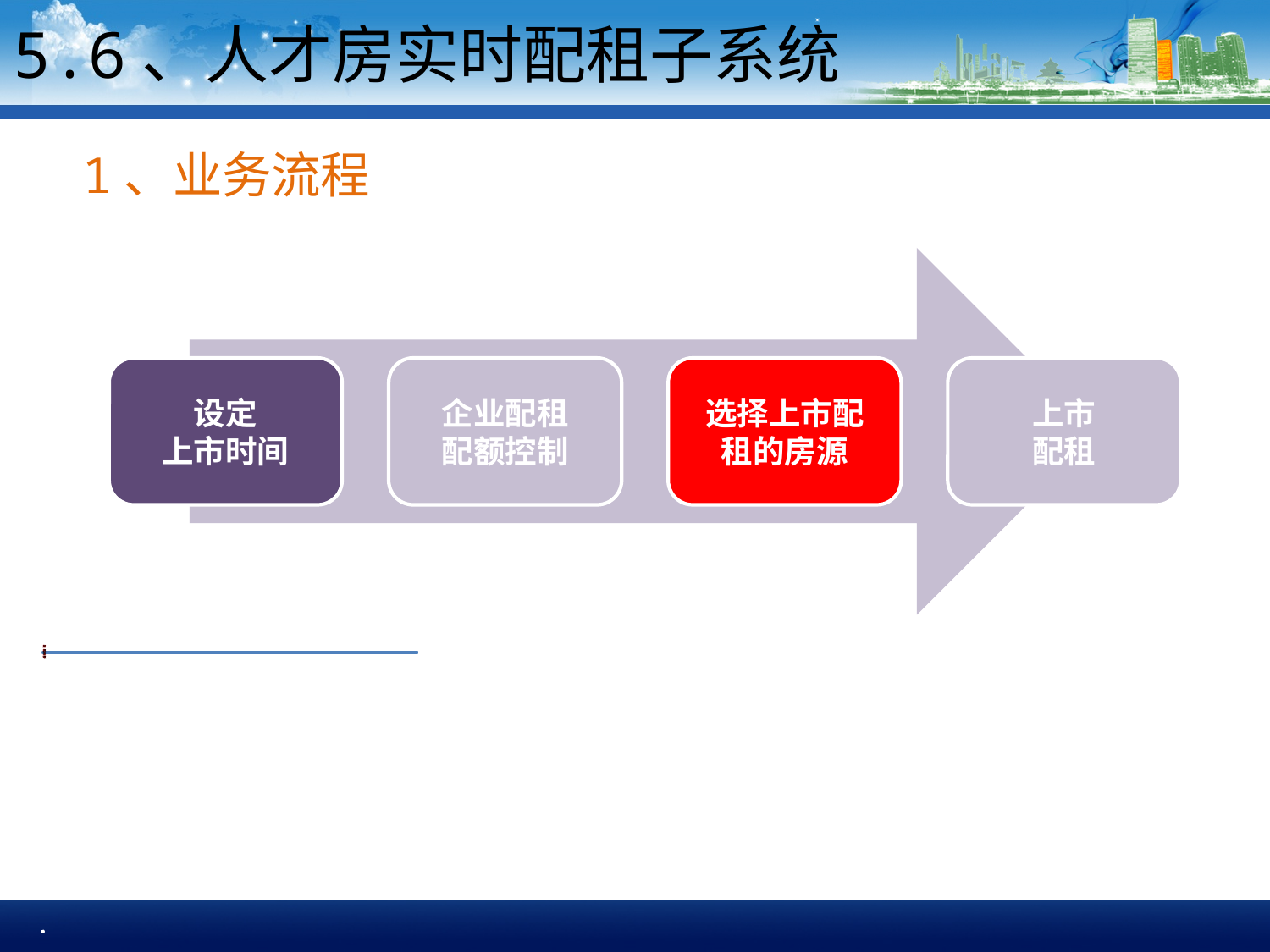

5.6、人才房实时配租子系统
1、业务流程
设定
上市时间
企业配租
配额控制
上市
配租
选择上市配租的房源